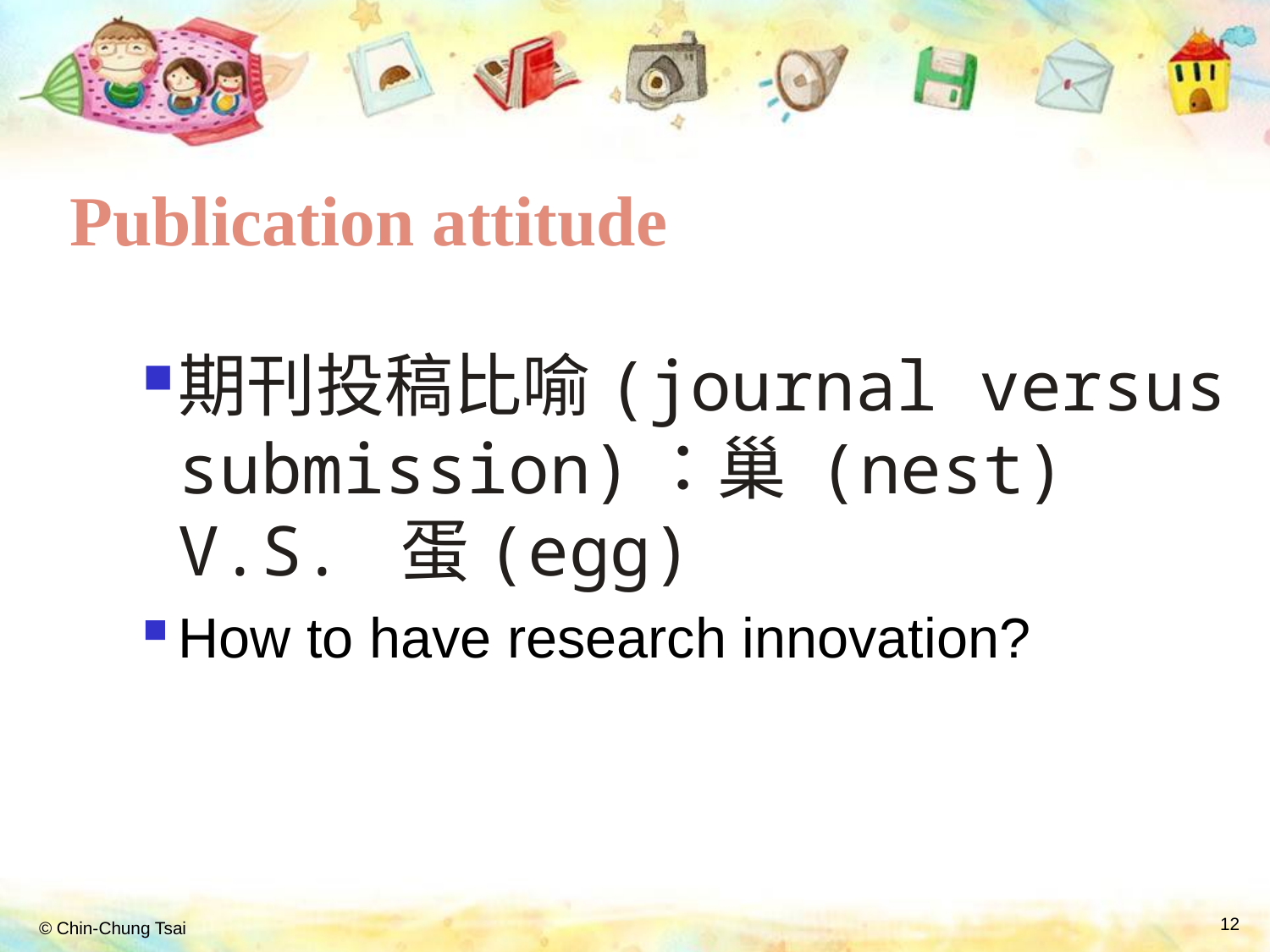

Publication attitude
期刊投稿比喻(journal versus submission)：巢 (nest) V.S. 蛋(egg)
How to have research innovation?
12
© Chin-Chung Tsai